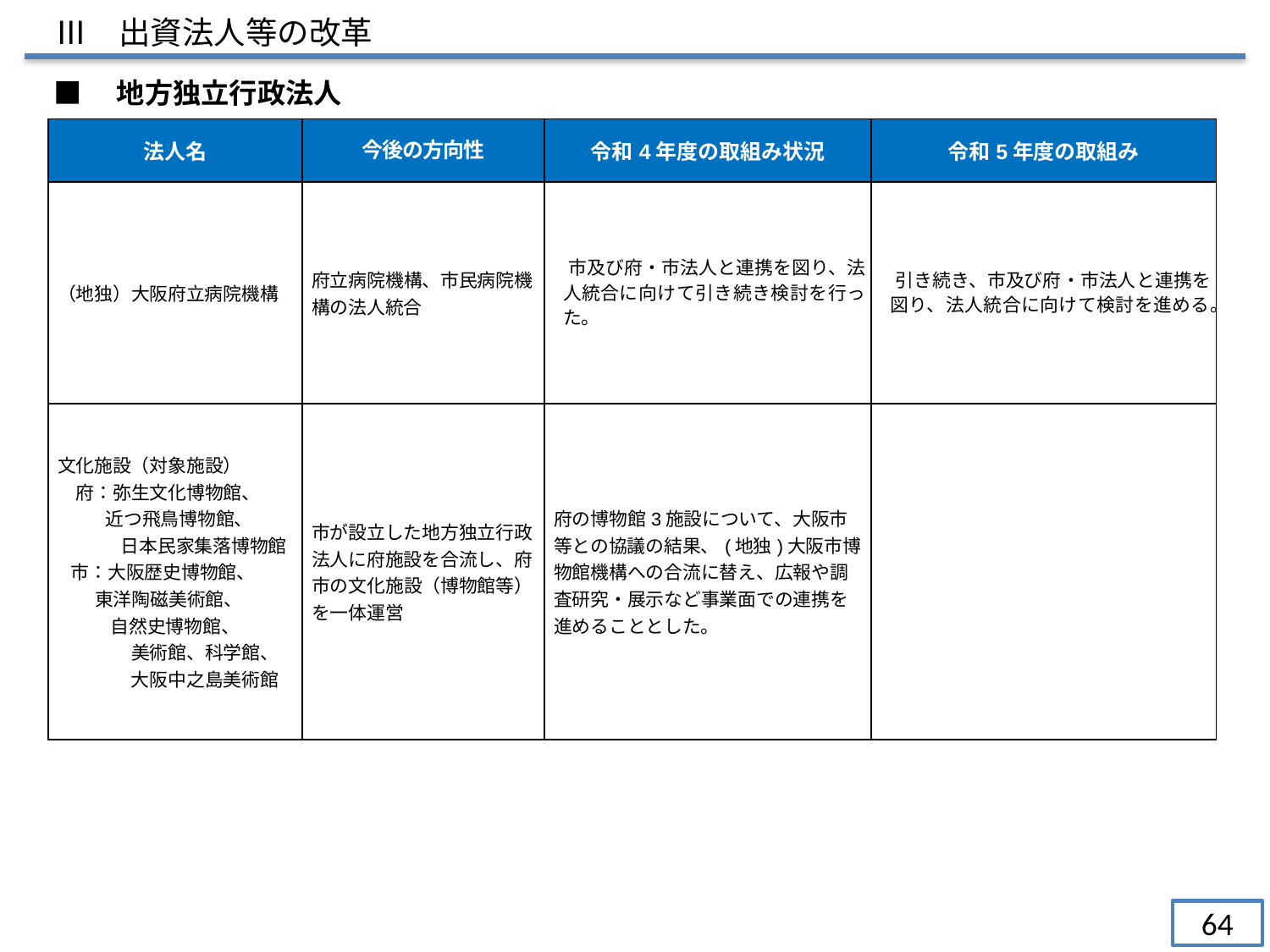

Ⅲ　出資法人等の改革
■　地方独立行政法人
| 法人名 | 今後の方向性 | 令和4年度の取組み状況 | 令和5年度の取組み |
| --- | --- | --- | --- |
| （地独）大阪府立病院機構 | 府立病院機構、市民病院機構の法人統合 | 市及び府・市法人と連携を図り、法人統合に向けて引き続き検討を行った。 | 引き続き、市及び府・市法人と連携を図り、法人統合に向けて検討を進める。 |
| 文化施設（対象施設） 　府：弥生文化博物館、 　 近つ飛鳥博物館、 　　　 日本民家集落博物館 市：大阪歴史博物館、 東洋陶磁美術館、 　　 自然史博物館、 　　　　美術館、科学館、 　　　　大阪中之島美術館 | 市が設立した地方独立行政法人に府施設を合流し、府市の文化施設（博物館等）を一体運営 | 府の博物館3施設について、大阪市等との協議の結果、(地独)大阪市博物館機構への合流に替え、広報や調査研究・展示など事業面での連携を進めることとした。 |  |
64